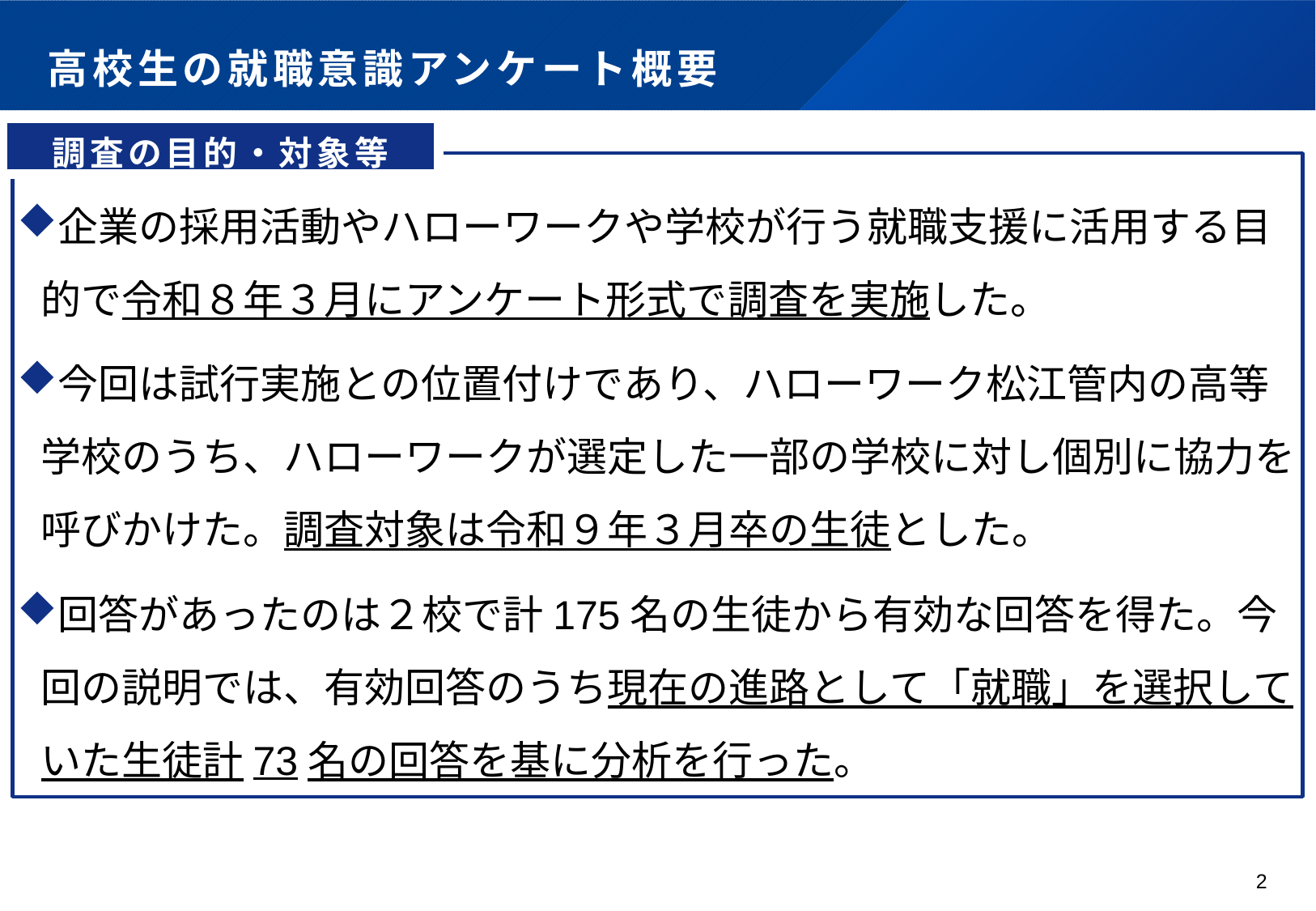

# 高校生の就職意識アンケート概要
調査の目的・対象等
企業の採用活動やハローワークや学校が行う就職支援に活用する目的で令和８年３月にアンケート形式で調査を実施した。
今回は試行実施との位置付けであり、ハローワーク松江管内の高等学校のうち、ハローワークが選定した一部の学校に対し個別に協力を呼びかけた。調査対象は令和９年３月卒の生徒とした。
回答があったのは２校で計175名の生徒から有効な回答を得た。今回の説明では、有効回答のうち現在の進路として「就職」を選択していた生徒計73名の回答を基に分析を行った。

2